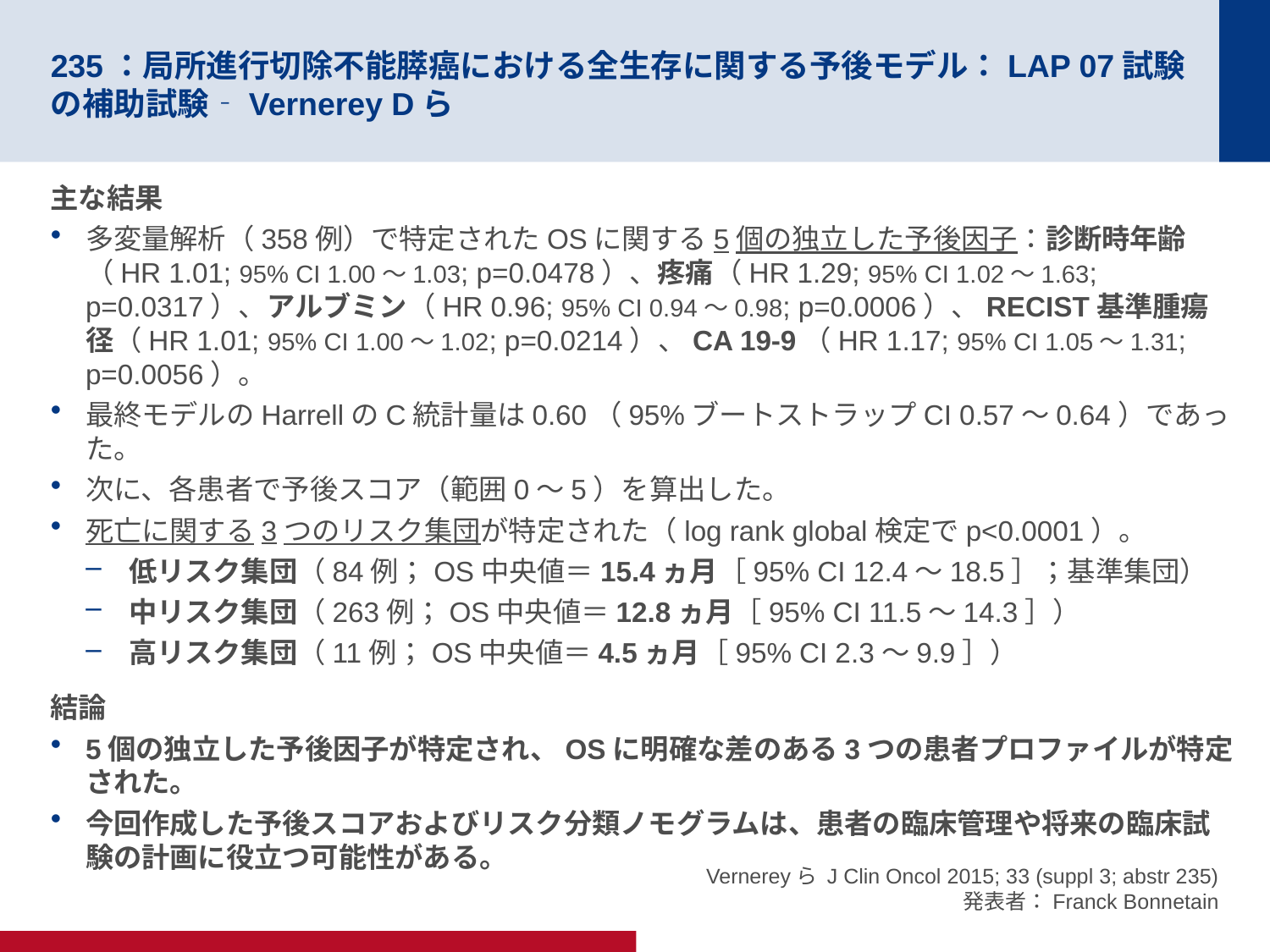

# 235：局所進行切除不能膵癌における全生存に関する予後モデル：LAP 07試験の補助試験‐Vernerey Dら
主な結果
多変量解析（358例）で特定されたOSに関する5個の独立した予後因子：診断時年齢（HR 1.01; 95% CI 1.00～1.03; p=0.0478）、疼痛（HR 1.29; 95% CI 1.02～1.63; p=0.0317）、アルブミン（HR 0.96; 95% CI 0.94～0.98; p=0.0006）、RECIST基準腫瘍径（HR 1.01; 95% CI 1.00～1.02; p=0.0214）、CA 19-9（HR 1.17; 95% CI 1.05～1.31; p=0.0056）。
最終モデルのHarrellのC統計量は0.60（95%ブートストラップCI 0.57～0.64）であった。
次に、各患者で予後スコア（範囲0～5）を算出した。
死亡に関する3つのリスク集団が特定された（log rank global検定でp<0.0001）。
低リスク集団（84例；OS中央値＝15.4ヵ月［95% CI 12.4～18.5］；基準集団）
中リスク集団（263例；OS中央値＝12.8ヵ月［95% CI 11.5～14.3］）
高リスク集団（11例；OS中央値＝4.5ヵ月［95% CI 2.3～9.9］）
結論
5個の独立した予後因子が特定され、OSに明確な差のある3つの患者プロファイルが特定された。
今回作成した予後スコアおよびリスク分類ノモグラムは、患者の臨床管理や将来の臨床試験の計画に役立つ可能性がある。
Vernereyら J Clin Oncol 2015; 33 (suppl 3; abstr 235)
発表者：Franck Bonnetain